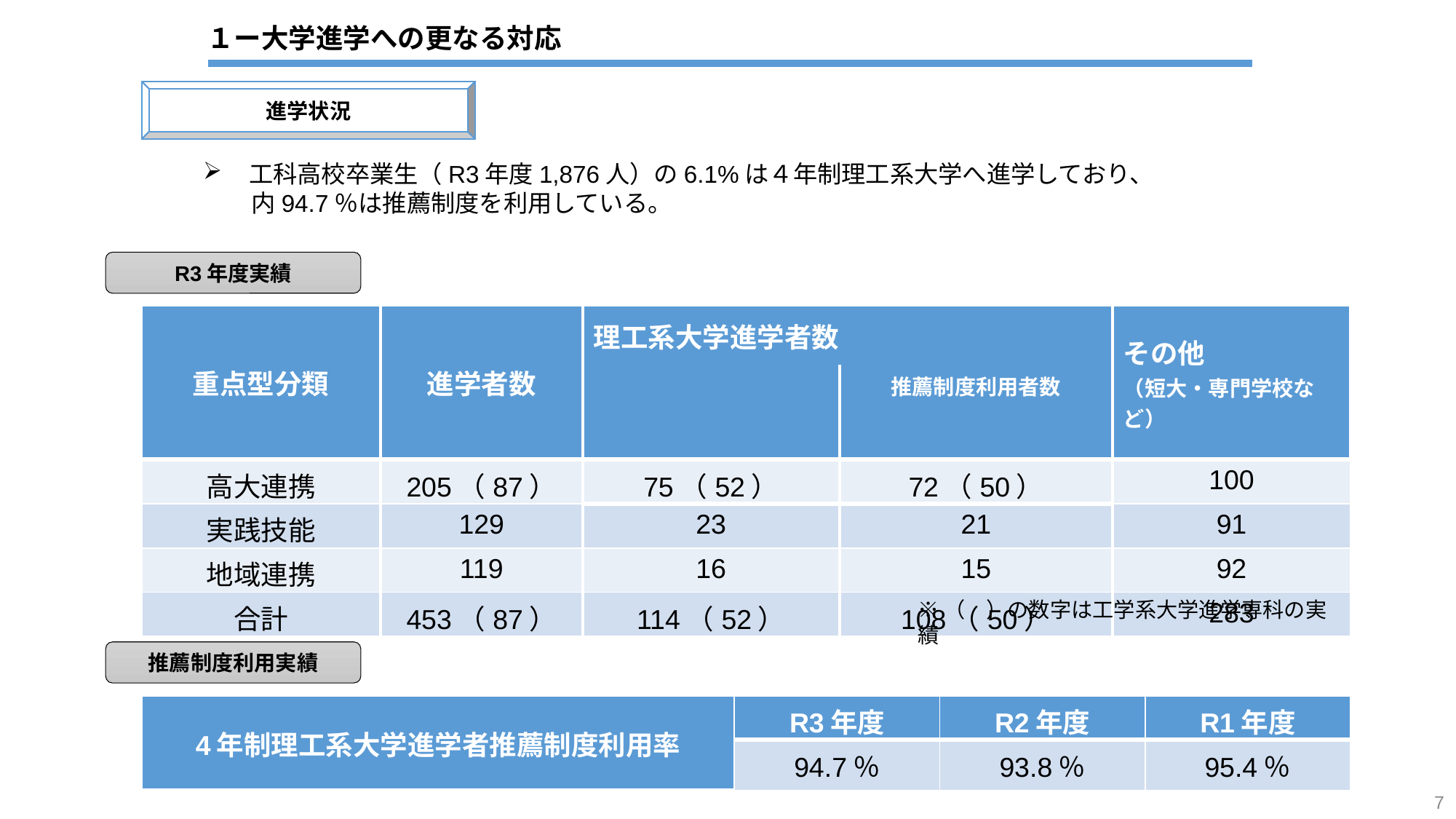

１ー大学進学への更なる対応

進学状況
　工科高校卒業生（R3年度1,876人）の6.1%は４年制理工系大学へ進学しており、
　　内94.7％は推薦制度を利用している。
R3年度実績
| 重点型分類 | 進学者数 | 理工系大学進学者数 |  | その他 （短大・専門学校など） |
| --- | --- | --- | --- | --- |
|  |  |  | 推薦制度利用者数 |  |
| 高大連携 | 205（87） | 75（52） | 72（50） | 100 |
| 実践技能 | 129 | 23 | 21 | 91 |
| 地域連携 | 119 | 16 | 15 | 92 |
| 合計 | 453（87） | 114（52） | 108（50） | 283 |
※（　）の数字は工学系大学進学専科の実績
推薦制度利用実績
| 4年制理工系大学進学者推薦制度利用率 | R3年度 | R2年度 | R1年度 |
| --- | --- | --- | --- |
|  | 94.7％ | 93.8％ | 95.4％ |
7